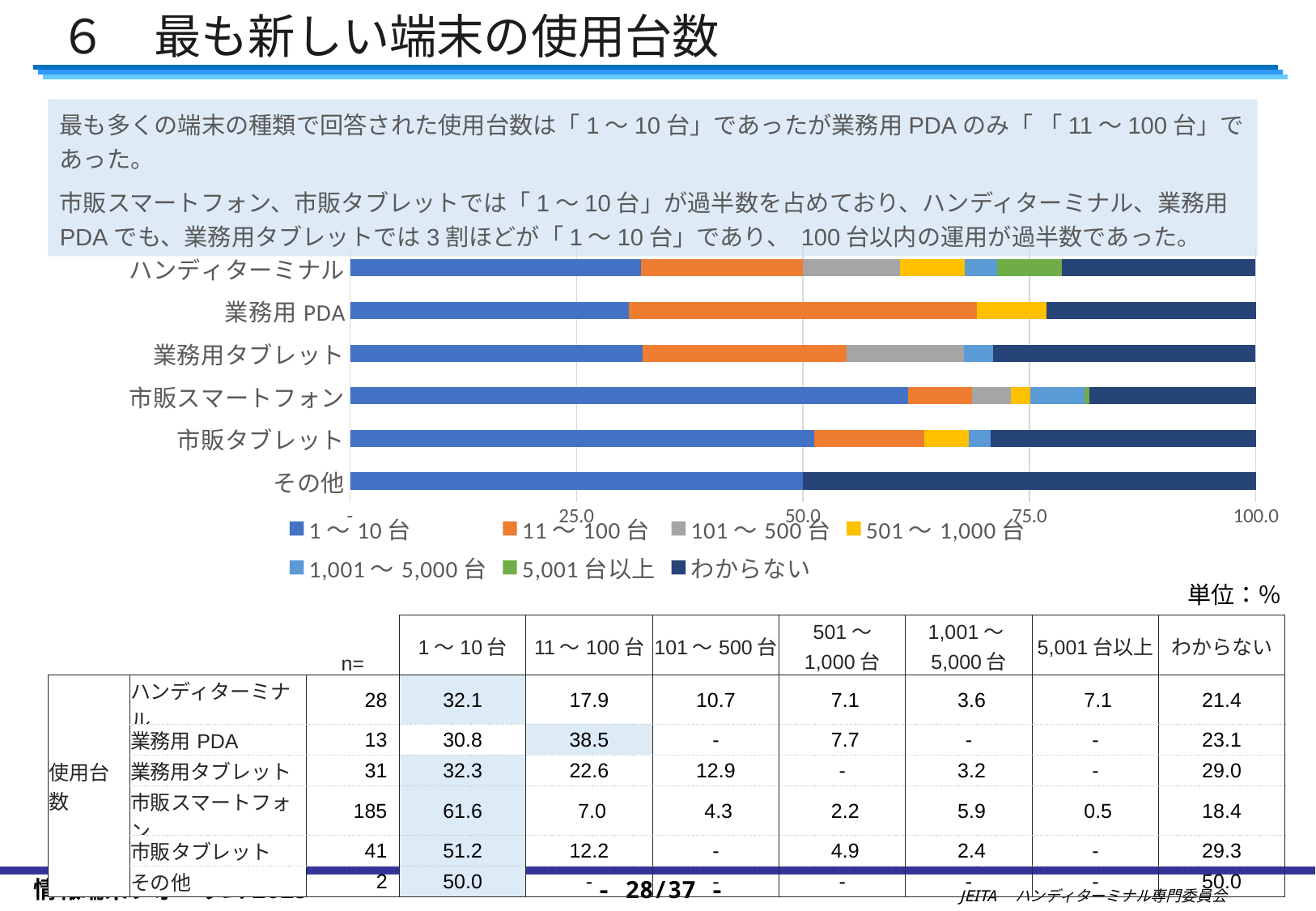

６　最も新しい端末の使用台数
最も多くの端末の種類で回答された使用台数は「1～10台」であったが業務用PDAのみ「 「11～100台」であった。
市販スマートフォン、市販タブレットでは「1～10台」が過半数を占めており、ハンディターミナル、業務用PDAでも、業務用タブレットでは3割ほどが「1～10台」であり、 100台以内の運用が過半数であった。

### Chart

| Category | 1～10台 | 11～100台 | 101～500台 | 501～1,000台 | 1,001～5,000台 | 5,001台以上 | わからない |
|---|---|---|---|---|---|---|---|
| ハンディターミナル | 32.142857142857146 | 17.857142857142858 | 10.714285714285714 | 7.142857142857143 | 3.5714285714285716 | 7.142857142857143 | 21.428571428571427 |
| 業務用PDA | 30.76923076923077 | 38.46153846153846 | 0.0 | 7.6923076923076925 | 0.0 | 0.0 | 23.076923076923077 |
| 業務用タブレット | 32.25806451612903 | 22.580645161290324 | 12.903225806451612 | 0.0 | 3.225806451612903 | 0.0 | 29.032258064516128 |
| 市販スマートフォン | 61.62162162162162 | 7.027027027027027 | 4.324324324324325 | 2.1621621621621623 | 5.945945945945946 | 0.5405405405405406 | 18.37837837837838 |
| 市販タブレット | 51.21951219512195 | 12.195121951219512 | 0.0 | 4.878048780487805 | 2.4390243902439024 | 0.0 | 29.26829268292683 |
| その他 | 50.0 | 0.0 | 0.0 | 0.0 | 0.0 | 0.0 | 50.0 |
単位：％
|  |  | n= | 1～10台 | 11～100台 | 101～500台 | 501～ 1,000台 | 1,001～5,000台 | 5,001台以上 | わからない |
| --- | --- | --- | --- | --- | --- | --- | --- | --- | --- |
| 使用台数 | ハンディターミナル | 28 | 32.1 | 17.9 | 10.7 | 7.1 | 3.6 | 7.1 | 21.4 |
|  | 業務用PDA | 13 | 30.8 | 38.5 | - | 7.7 | - | - | 23.1 |
|  | 業務用タブレット | 31 | 32.3 | 22.6 | 12.9 | - | 3.2 | - | 29.0 |
|  | 市販スマートフォン | 185 | 61.6 | 7.0 | 4.3 | 2.2 | 5.9 | 0.5 | 18.4 |
|  | 市販タブレット | 41 | 51.2 | 12.2 | - | 4.9 | 2.4 | - | 29.3 |
|  | その他 | 2 | 50.0 | - | - | - | - | - | 50.0 |